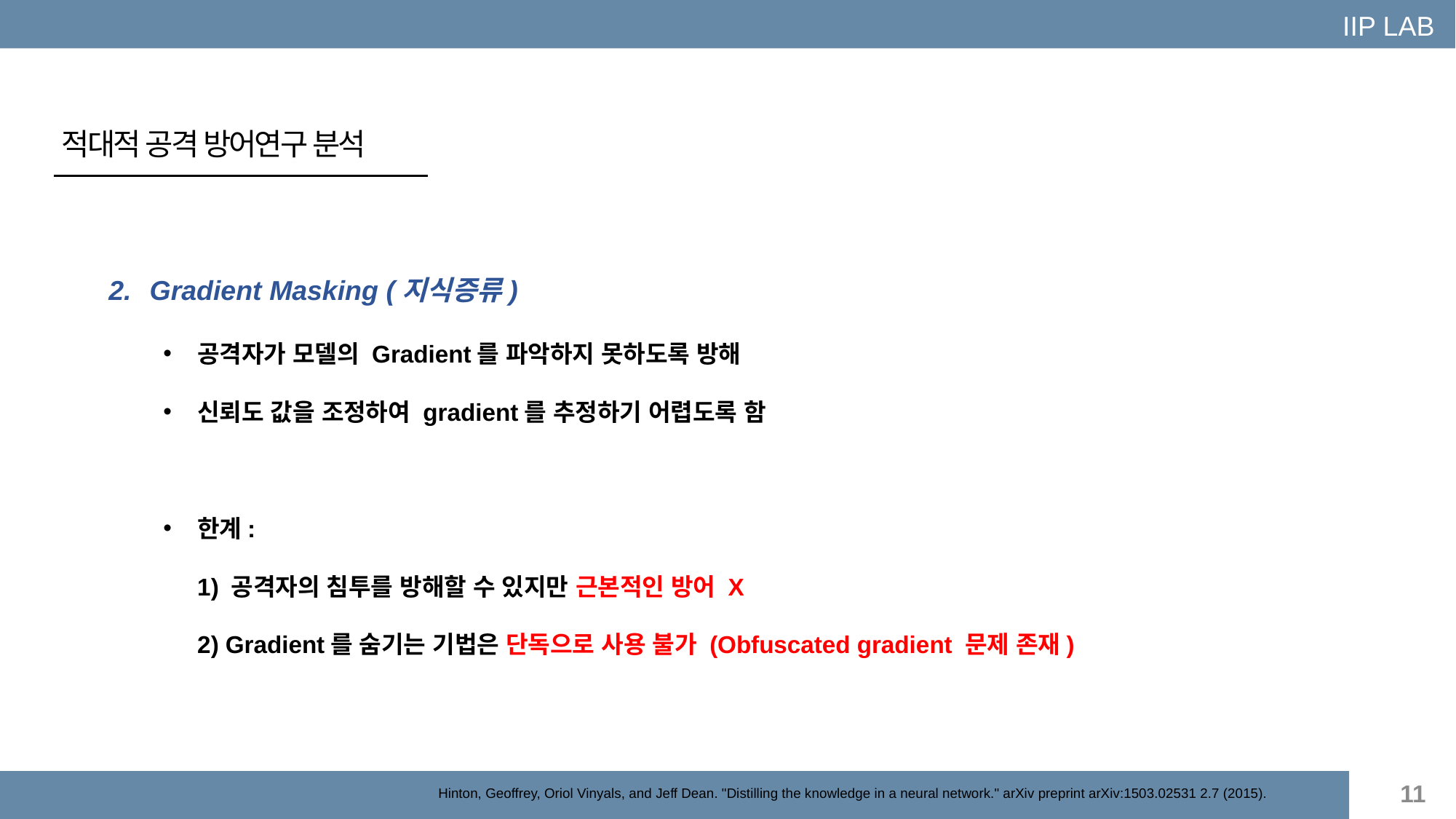

IIP LAB
적대적 공격 방어연구 분석
Gradient Masking (지식증류)
공격자가 모델의 Gradient를 파악하지 못하도록 방해
신뢰도 값을 조정하여 gradient를 추정하기 어렵도록 함
한계:
1) 공격자의 침투를 방해할 수 있지만 근본적인 방어 X
2) Gradient를 숨기는 기법은 단독으로 사용 불가 (Obfuscated gradient 문제 존재)

11
Hinton, Geoffrey, Oriol Vinyals, and Jeff Dean. "Distilling the knowledge in a neural network." arXiv preprint arXiv:1503.02531 2.7 (2015).